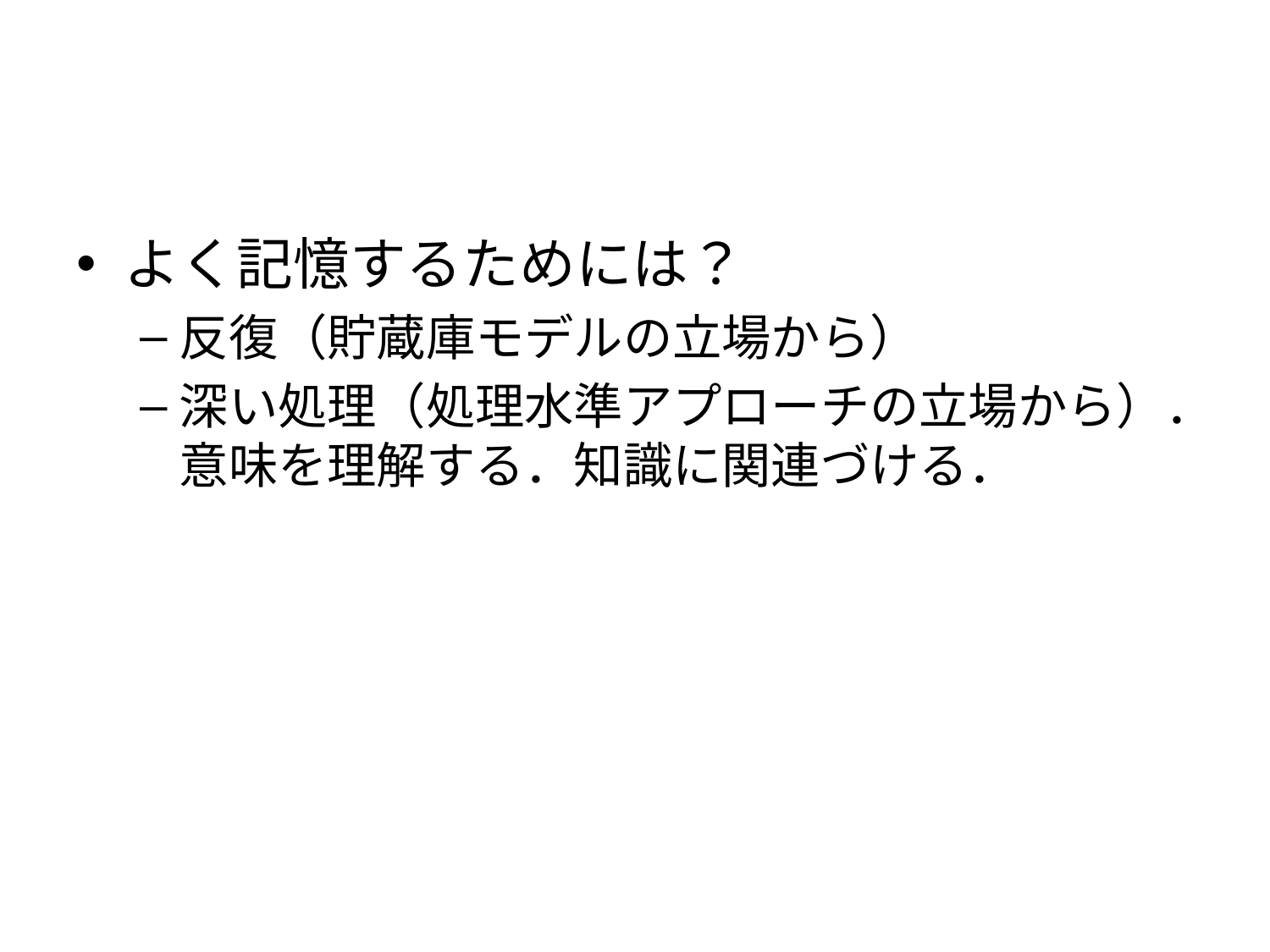

#
よく記憶するためには？
反復（貯蔵庫モデルの立場から）
深い処理（処理水準アプローチの立場から）．意味を理解する．知識に関連づける．